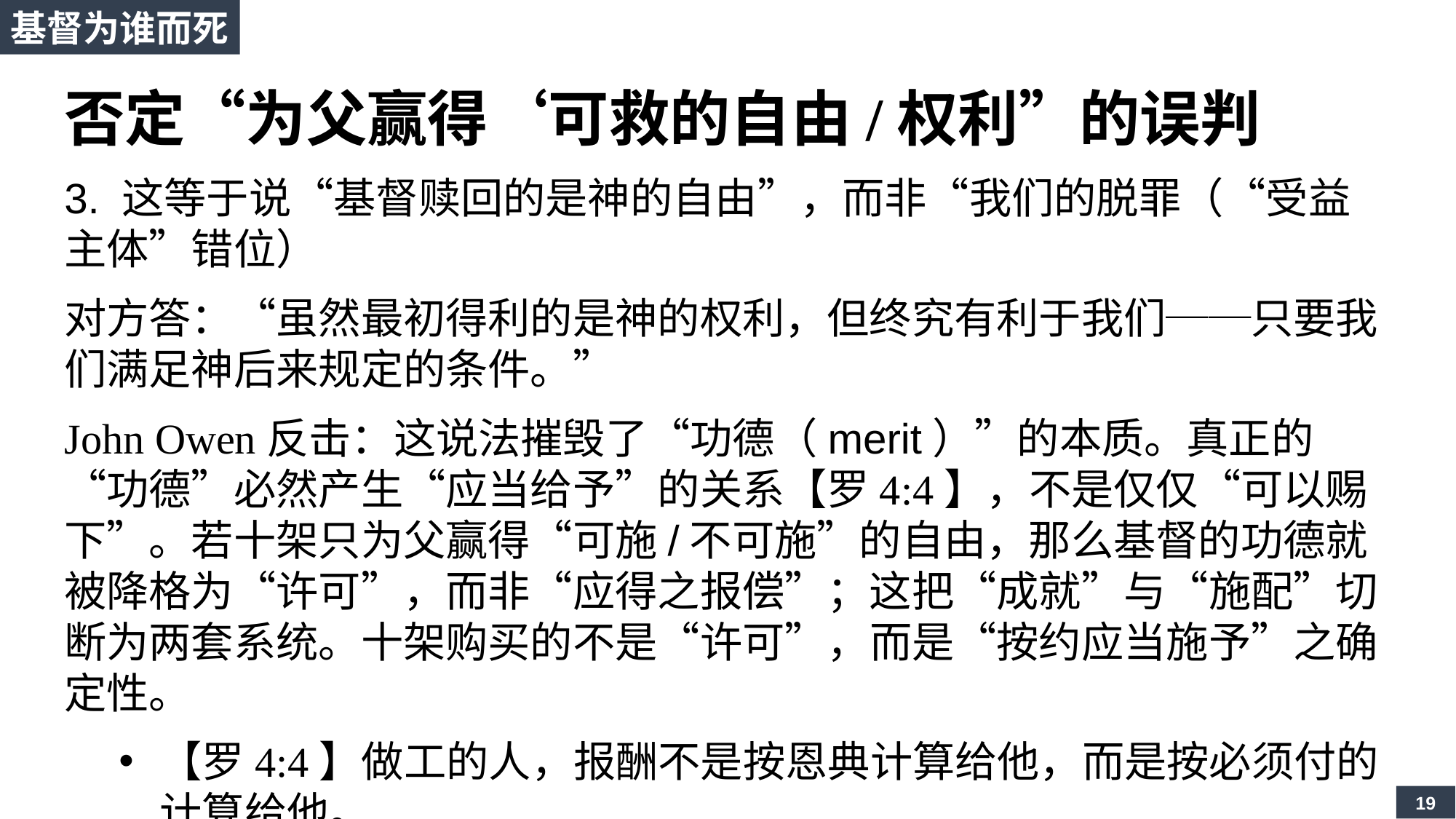

基督为谁而死
否定“为父赢得‘可救的自由/权利”的误判
3. 这等于说“基督赎回的是神的自由”，而非“我们的脱罪（“受益主体”错位）
对方答：“虽然最初得利的是神的权利，但终究有利于我们──只要我们满足神后来规定的条件。”
John Owen反击：这说法摧毁了“功德（merit）”的本质。真正的“功德”必然产生“应当给予”的关系【罗4:4】，不是仅仅“可以赐下”。若十架只为父赢得“可施/不可施”的自由，那么基督的功德就被降格为“许可”，而非“应得之报偿”；这把“成就”与“施配”切断为两套系统。十架购买的不是“许可”，而是“按约应当施予”之确定性。
【罗4:4】做工的人，报酬不是按恩典计算给他，而是按必须付的计算给他。
19